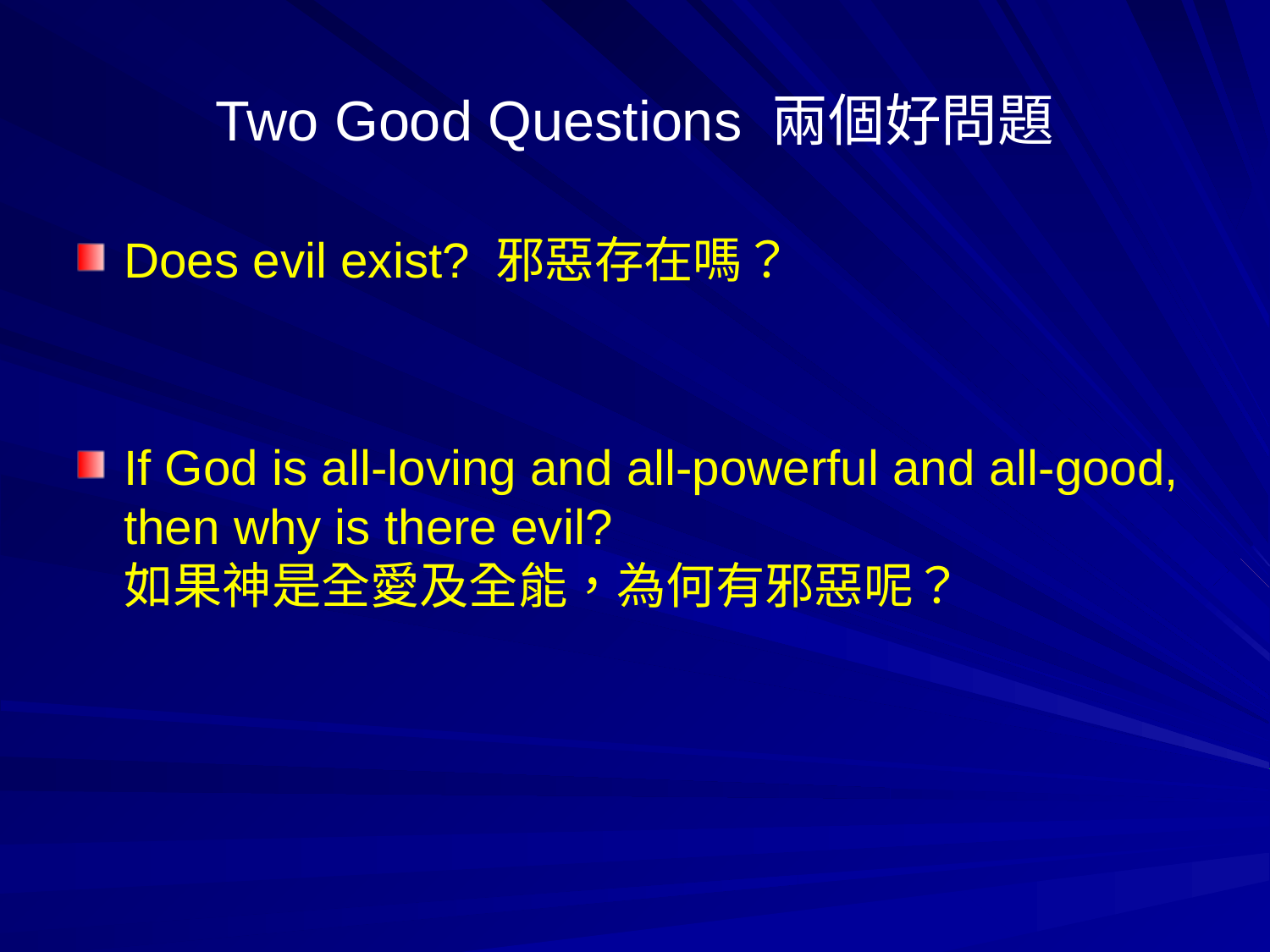

# Two Good Questions 兩個好問題
Does evil exist? 邪惡存在嗎？

If God is all-loving and all-powerful and all-good, then why is there evil?                                           如果神是全愛及全能，為何有邪惡呢？